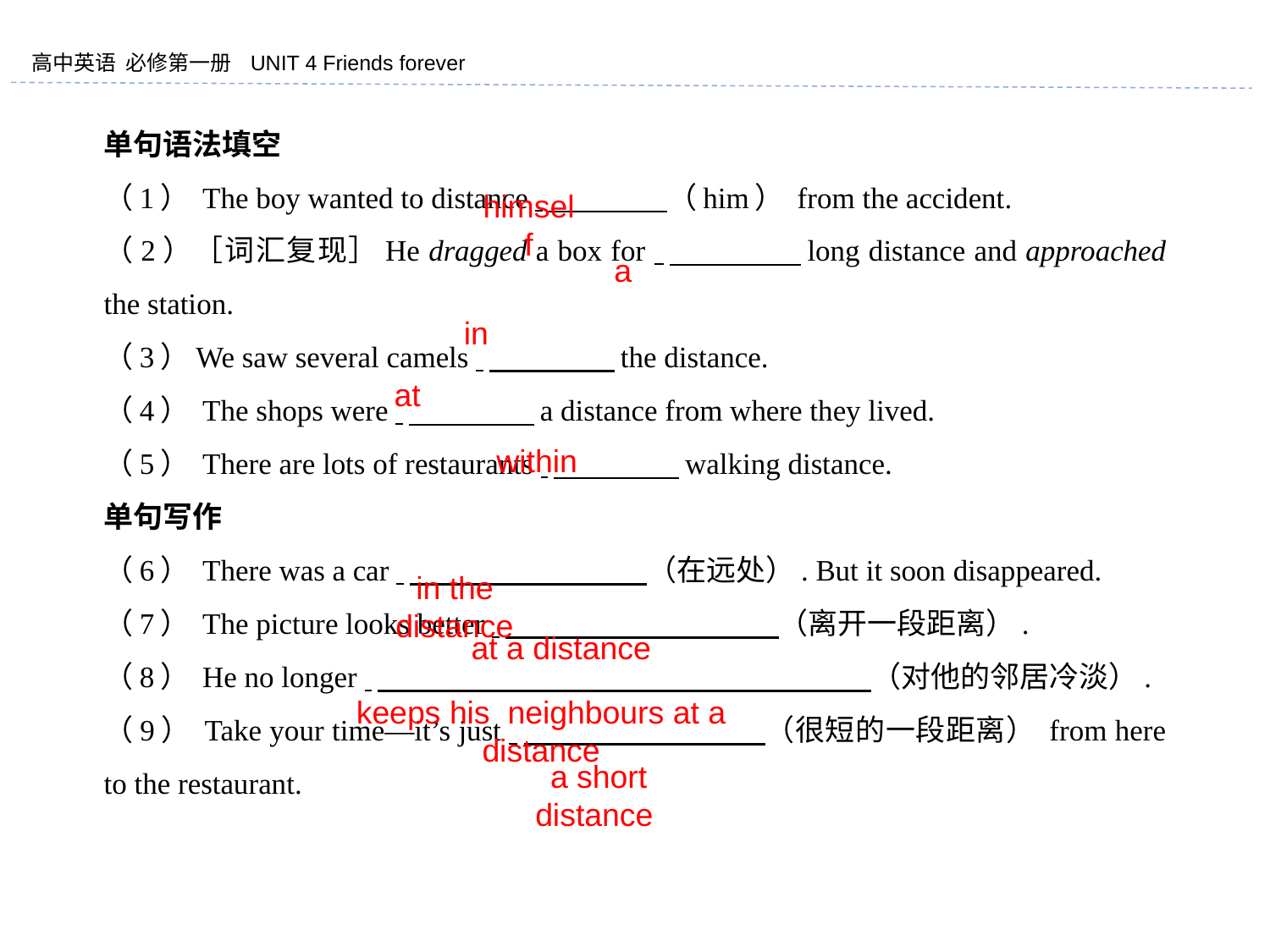

单句语法填空
（1） The boy wanted to distance  　　　　（him） from the accident.
（2）［词汇复现］He dragged a box for  　　　　 long distance and approached the station.
（3）We saw several camels  　　　　 the distance.
（4） The shops were  　　　　 a distance from where they lived.
（5） There are lots of restaurants  　　　　 walking distance.
单句写作
（6） There was a car  　　　　　　　　（在远处）. But it soon disappeared.
（7） The picture looks better  　　　　　　　　 　（离开一段距离）.
（8） He no longer  　　　　　　　　　　 　          　 　　（对他的邻居冷淡）.
（9） Take your time—it’s just  　　　　　　　　（很短的一段距离） from here to the restaurant.
himself
a
in
at
within
in the distance
at a distance
keeps his  neighbours at a distance
a short distance